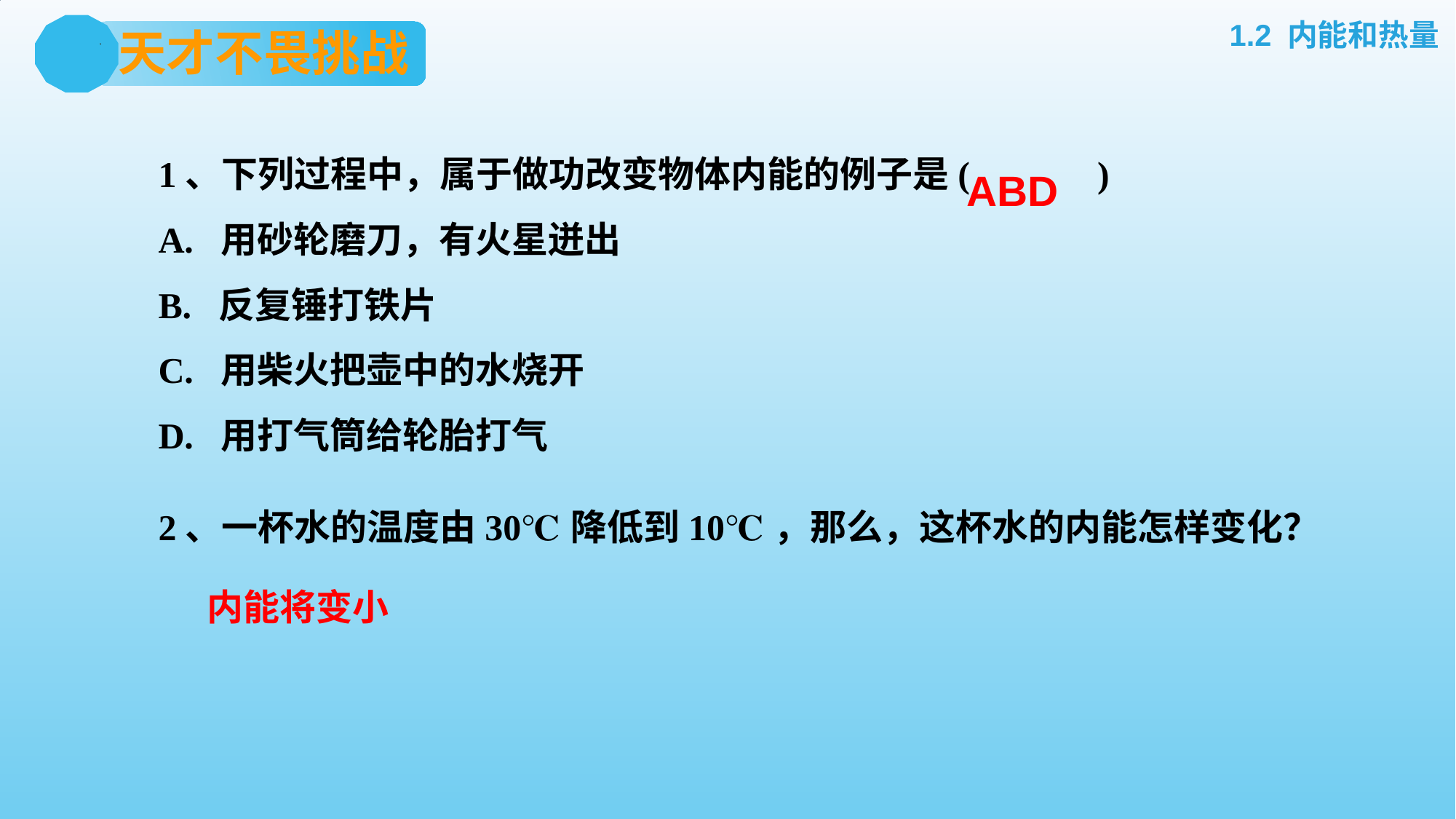

天才不畏挑战
1、下列过程中，属于做功改变物体内能的例子是(              )
A.  用砂轮磨刀，有火星迸出
B.  反复锤打铁片
C.  用柴火把壶中的水烧开
D.  用打气筒给轮胎打气
ABD
2、一杯水的温度由30℃降低到10℃，那么，这杯水的内能怎样变化？
内能将变小